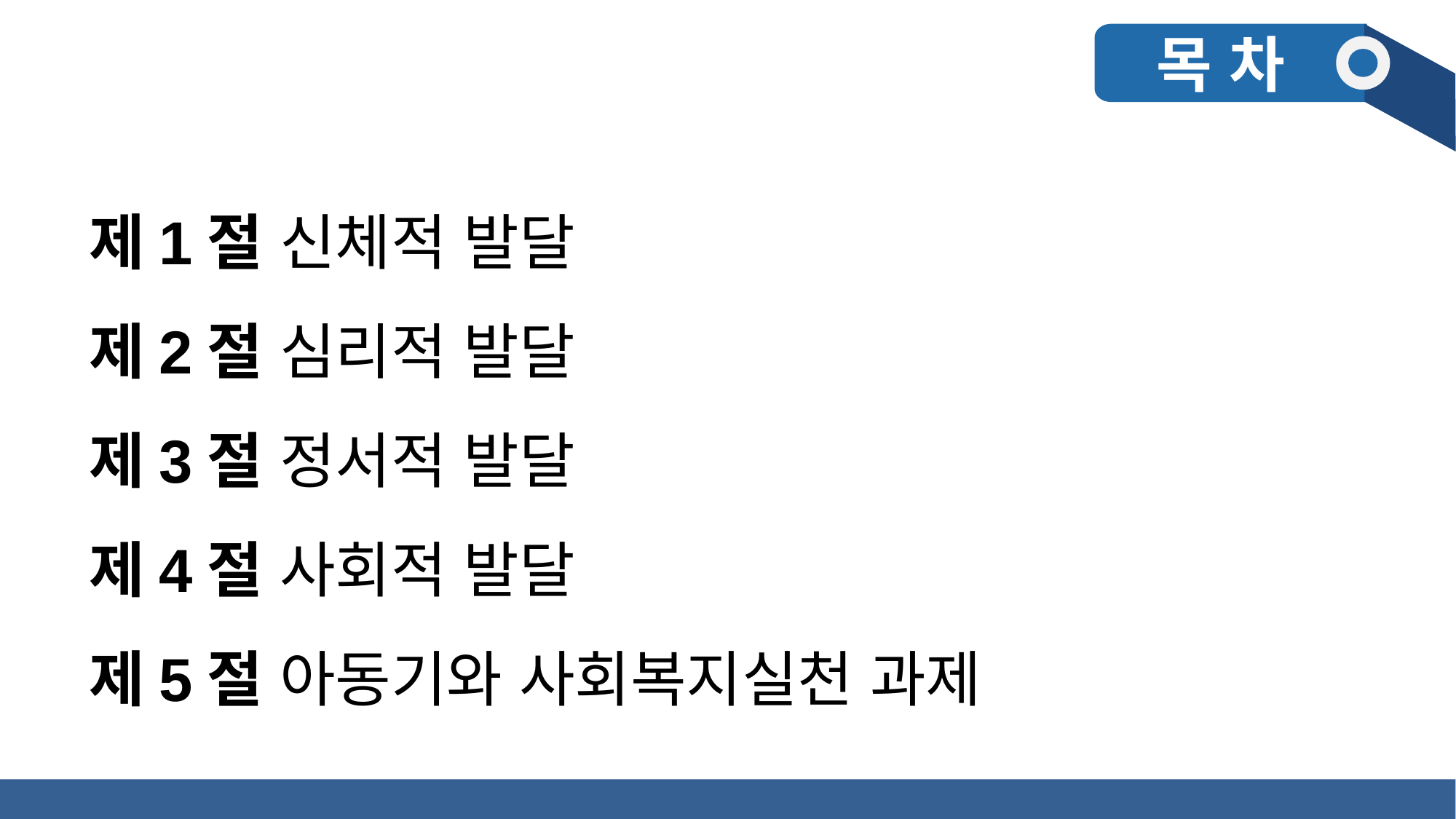

제1절 신체적 발달
제2절 심리적 발달
제3절 정서적 발달
제4절 사회적 발달
제5절 아동기와 사회복지실천 과제